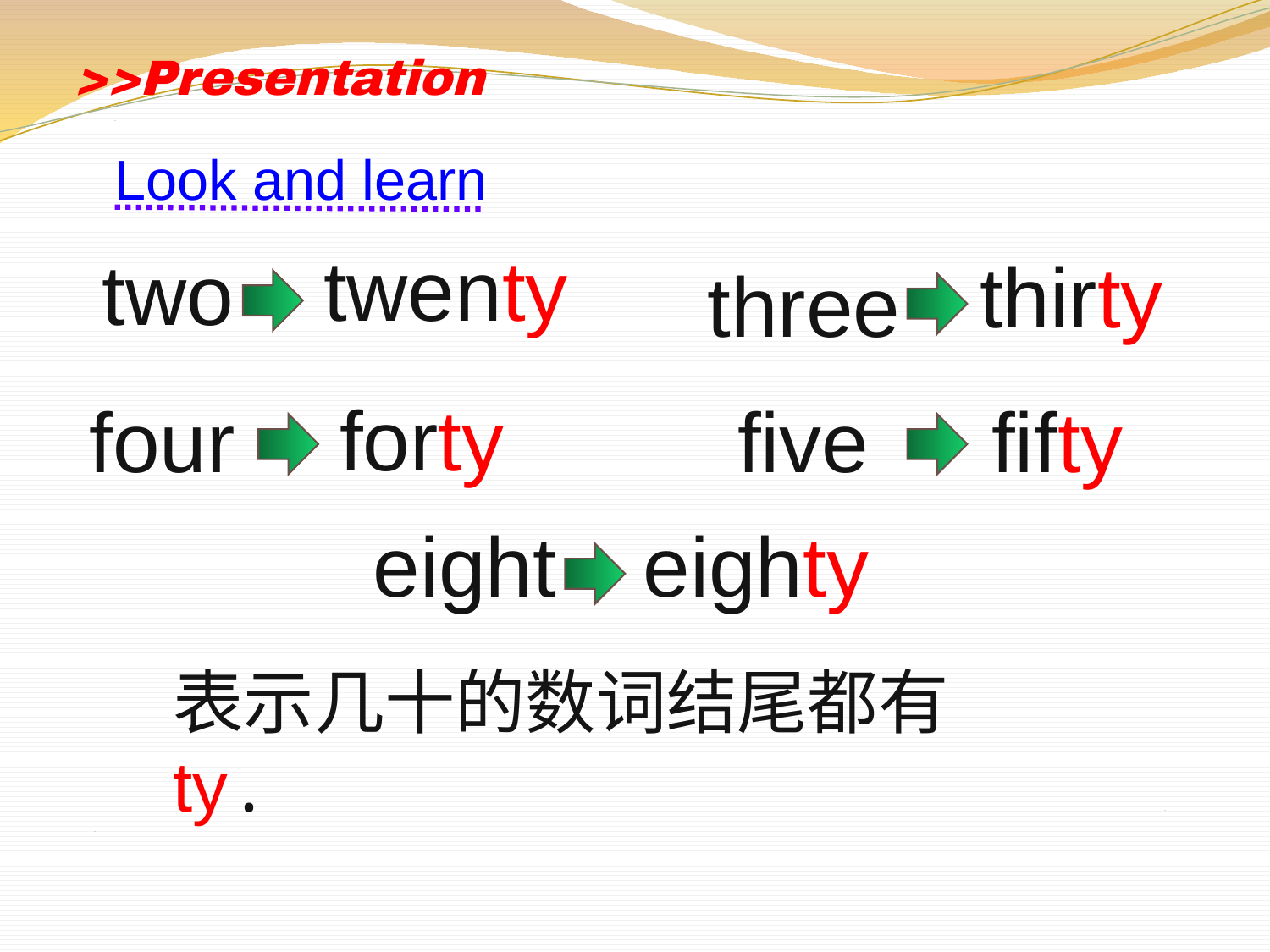

>>Presentation
Look and learn
twenty
two
thirty
three

forty
four
five
fifty

eight
eighty

表示几十的数词结尾都有ty.